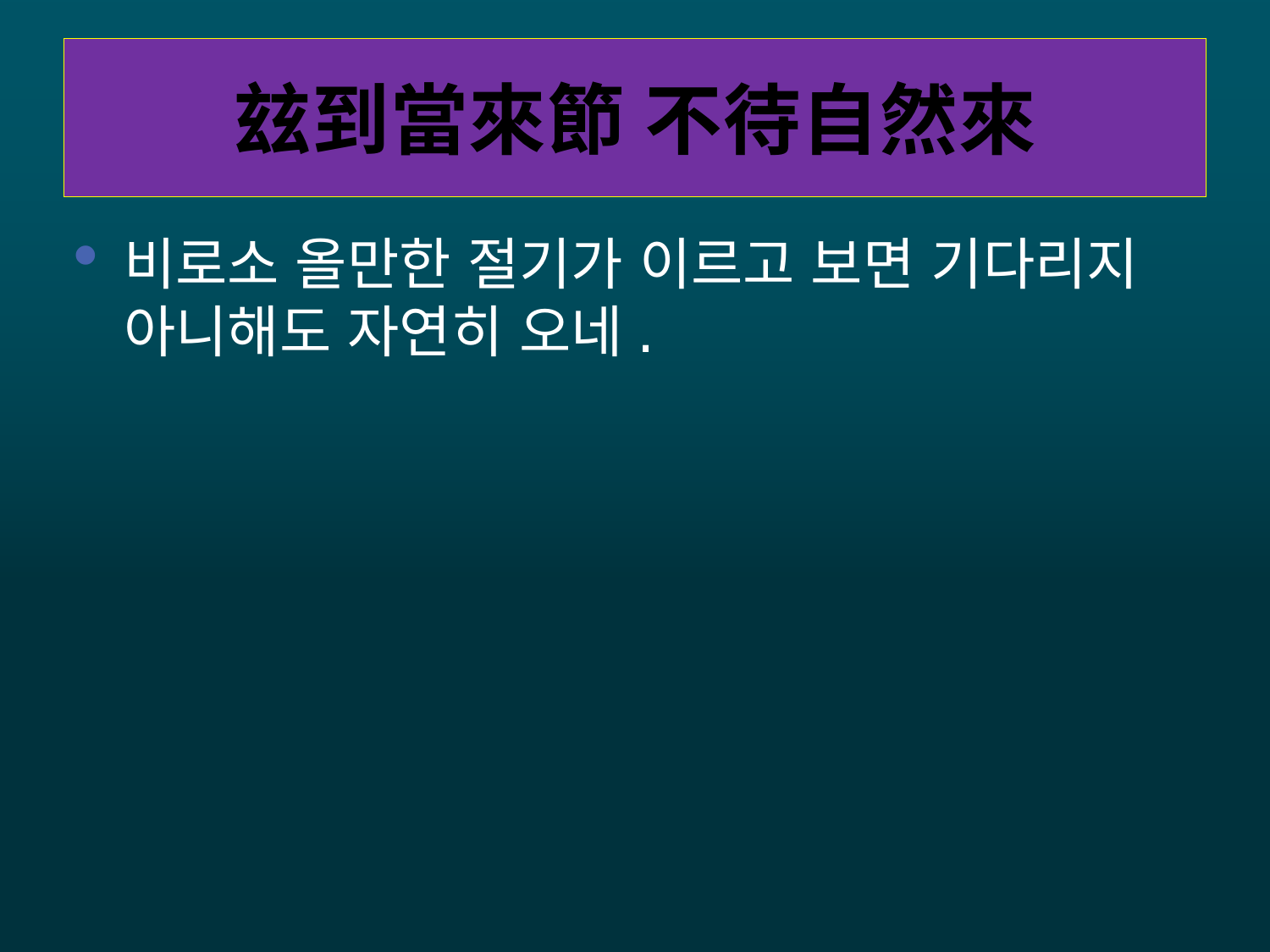

# 玆到當來節 不待自然來
비로소 올만한 절기가 이르고 보면 기다리지 아니해도 자연히 오네.